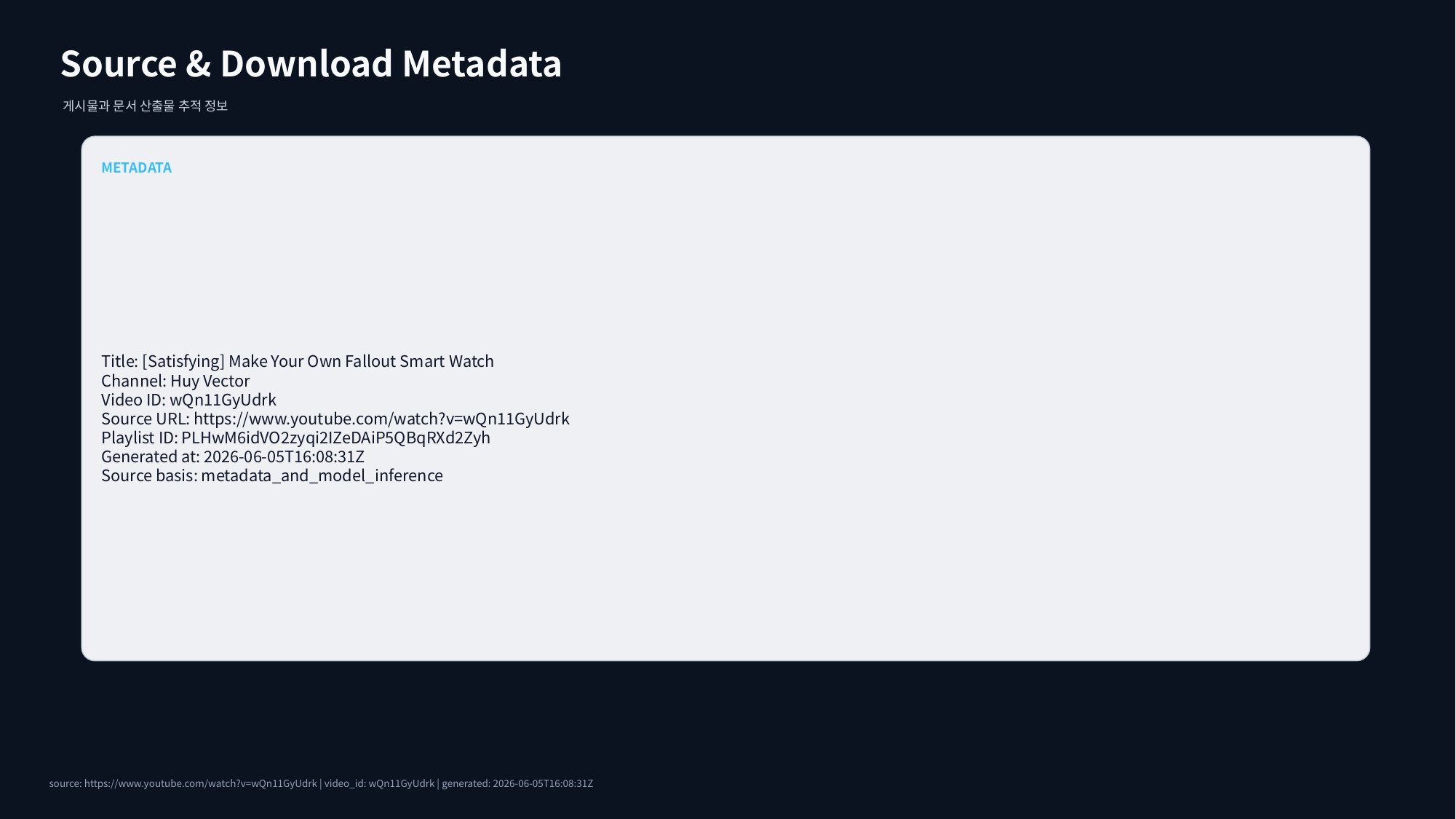

Source & Download Metadata
게시물과 문서 산출물 추적 정보

METADATA
Title: [Satisfying] Make Your Own Fallout Smart Watch
Channel: Huy Vector
Video ID: wQn11GyUdrk
Source URL: https://www.youtube.com/watch?v=wQn11GyUdrk
Playlist ID: PLHwM6idVO2zyqi2IZeDAiP5QBqRXd2Zyh
Generated at: 2026-06-05T16:08:31Z
Source basis: metadata_and_model_inference
source: https://www.youtube.com/watch?v=wQn11GyUdrk | video_id: wQn11GyUdrk | generated: 2026-06-05T16:08:31Z